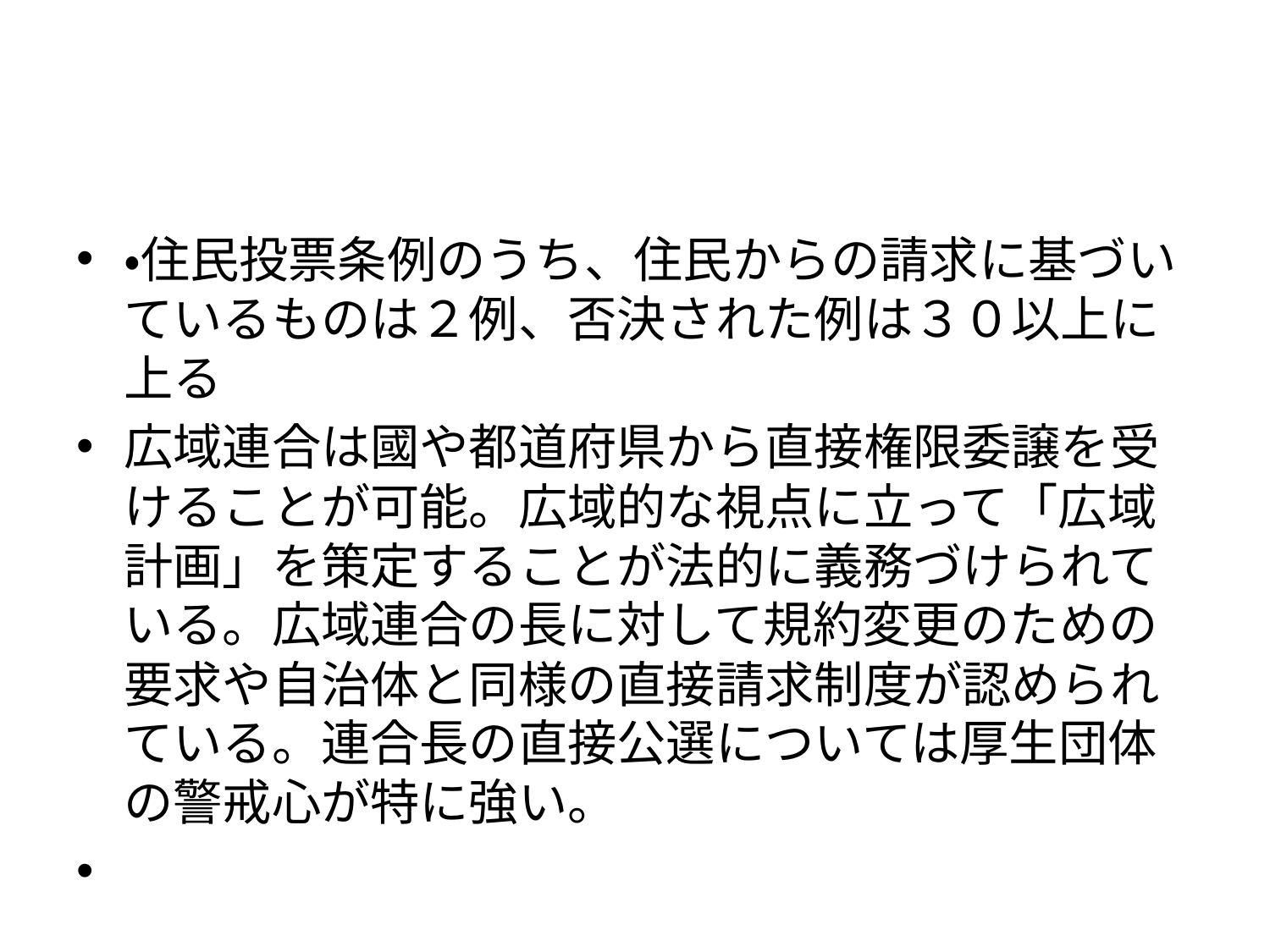

#
・住民投票条例のうち、住民からの請求に基づいているものは２例、否決された例は３０以上に上る
広域連合は國や都道府県から直接権限委譲を受けることが可能。広域的な視点に立って「広域計画」を策定することが法的に義務づけられている。広域連合の長に対して規約変更のための要求や自治体と同様の直接請求制度が認められている。連合長の直接公選については厚生団体の警戒心が特に強い。